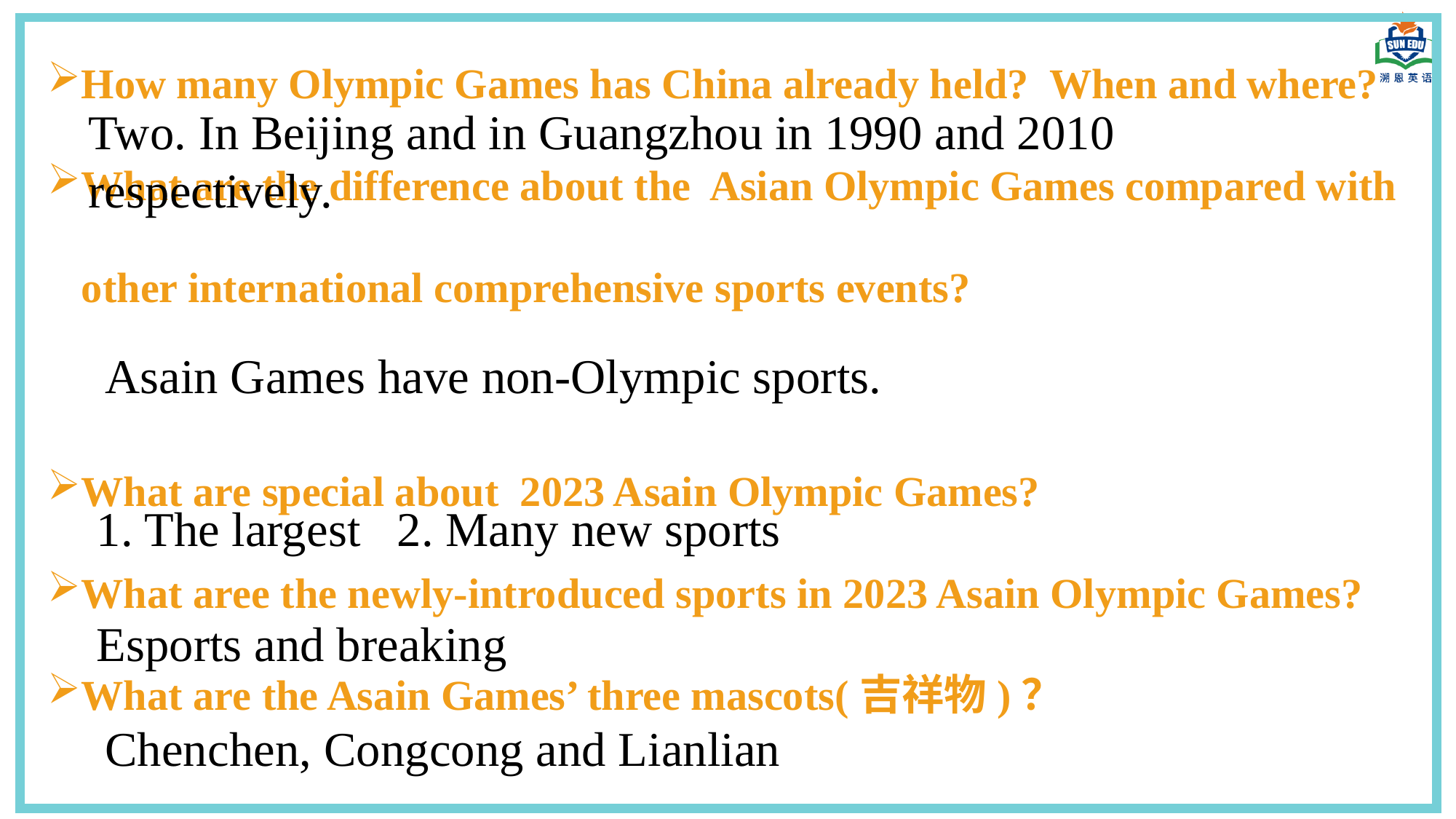

How many Olympic Games has China already held?  When and where?
What are the difference about the  Asian Olympic Games compared with other international comprehensive sports events?

What are special about  2023 Asain Olympic Games?
What aree the newly-introduced sports in 2023 Asain Olympic Games?
What are the Asain Games’ three mascots(吉祥物)？

Two. In Beijing and in Guangzhou in 1990 and 2010 respectively.
Asain Games have non-Olympic sports.
1. The largest   2. Many new sports
Esports and breaking
Chenchen, Congcong and Lianlian